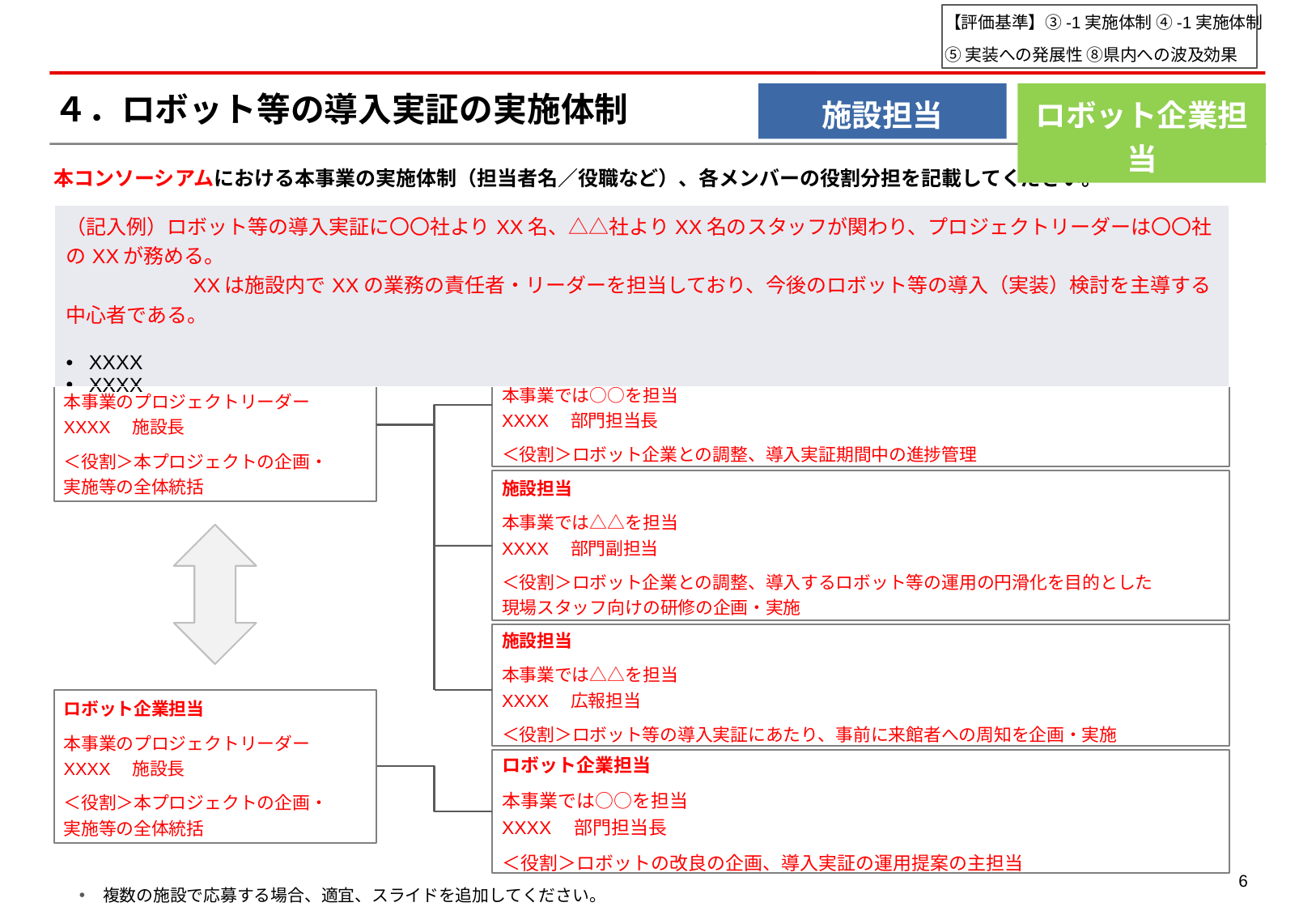

【評価基準】③-1実施体制 ④-1実施体制
⑤実装への発展性 ⑧県内への波及効果
施設担当
ロボット企業担当
# ４．ロボット等の導入実証の実施体制
本コンソーシアムにおける本事業の実施体制（担当者名／役職など）、各メンバーの役割分担を記載してください。
| （記入例）ロボット等の導入実証に〇〇社よりXX名、△△社よりXX名のスタッフが関わり、プロジェクトリーダーは〇〇社のXXが務める。 　　　　　　XXは施設内でXXの業務の責任者・リーダーを担当しており、今後のロボット等の導入（実装）検討を主導する中心者である。 XXXX XXXX |
| --- |
施設担当
本事業では○○を担当
XXXX　部門担当長
＜役割＞ロボット企業との調整、導入実証期間中の進捗管理
施設担当
本事業のプロジェクトリーダー
XXXX　施設長
＜役割＞本プロジェクトの企画・
実施等の全体統括
施設担当
本事業では△△を担当
XXXX　部門副担当
＜役割＞ロボット企業との調整、導入するロボット等の運用の円滑化を目的とした
現場スタッフ向けの研修の企画・実施

施設担当
本事業では△△を担当
XXXX　広報担当
＜役割＞ロボット等の導入実証にあたり、事前に来館者への周知を企画・実施
ロボット企業担当
本事業のプロジェクトリーダー
XXXX　施設長
＜役割＞本プロジェクトの企画・
実施等の全体統括
ロボット企業担当
本事業では○○を担当
XXXX　部門担当長
＜役割＞ロボットの改良の企画、導入実証の運用提案の主担当
複数の施設で応募する場合、適宜、スライドを追加してください。